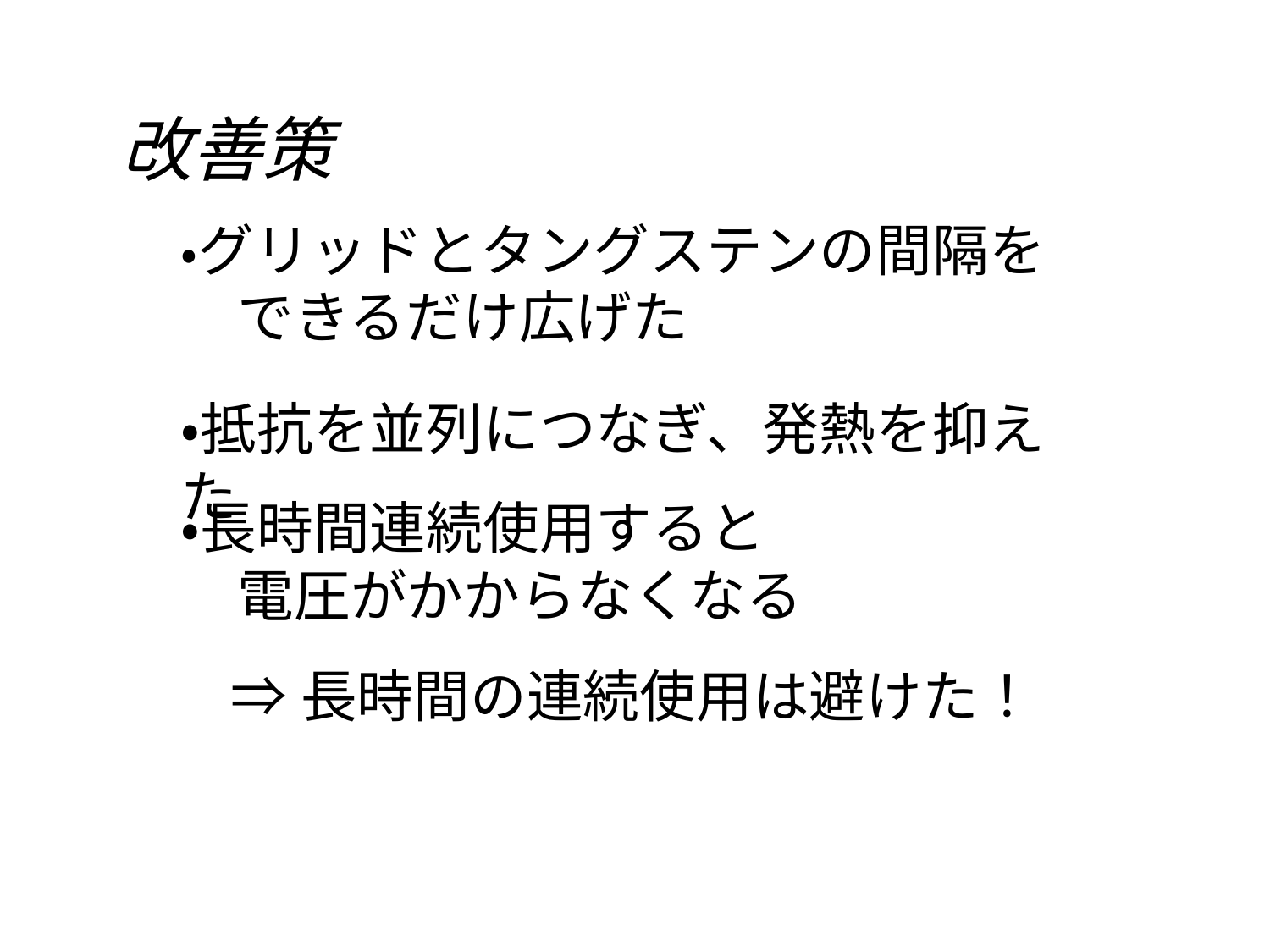

改善策
・グリッドとタングステンの間隔を
　できるだけ広げた
・抵抗を並列につなぎ、発熱を抑えた
・長時間連続使用すると
　電圧がかからなくなる
⇒長時間の連続使用は避けた！